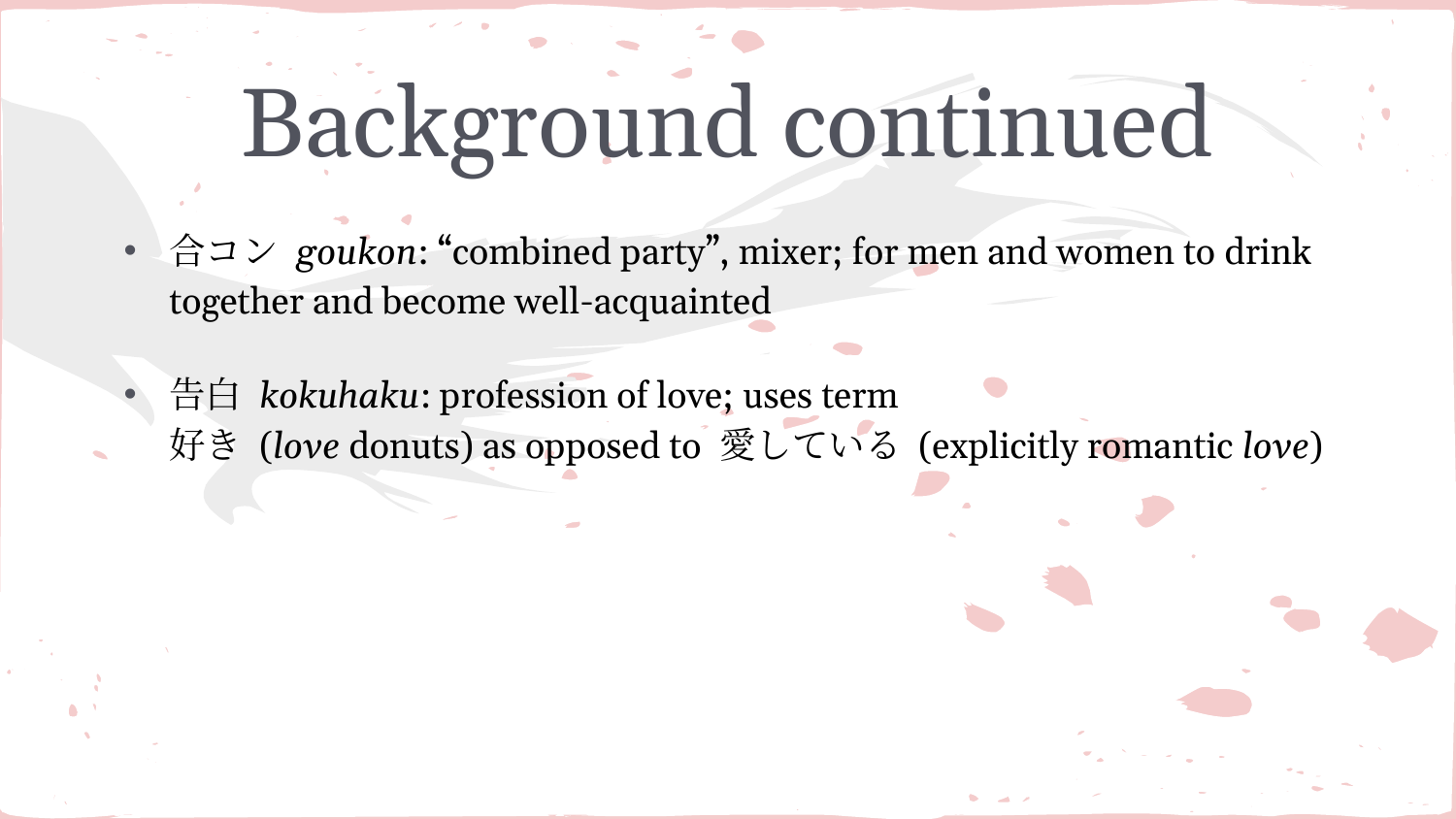

# Background continued
合コン goukon: “combined party”, mixer; for men and women to drink together and become well-acquainted
告白 kokuhaku: profession of love; uses term
好き (love donuts) as opposed to 愛している (explicitly romantic love)